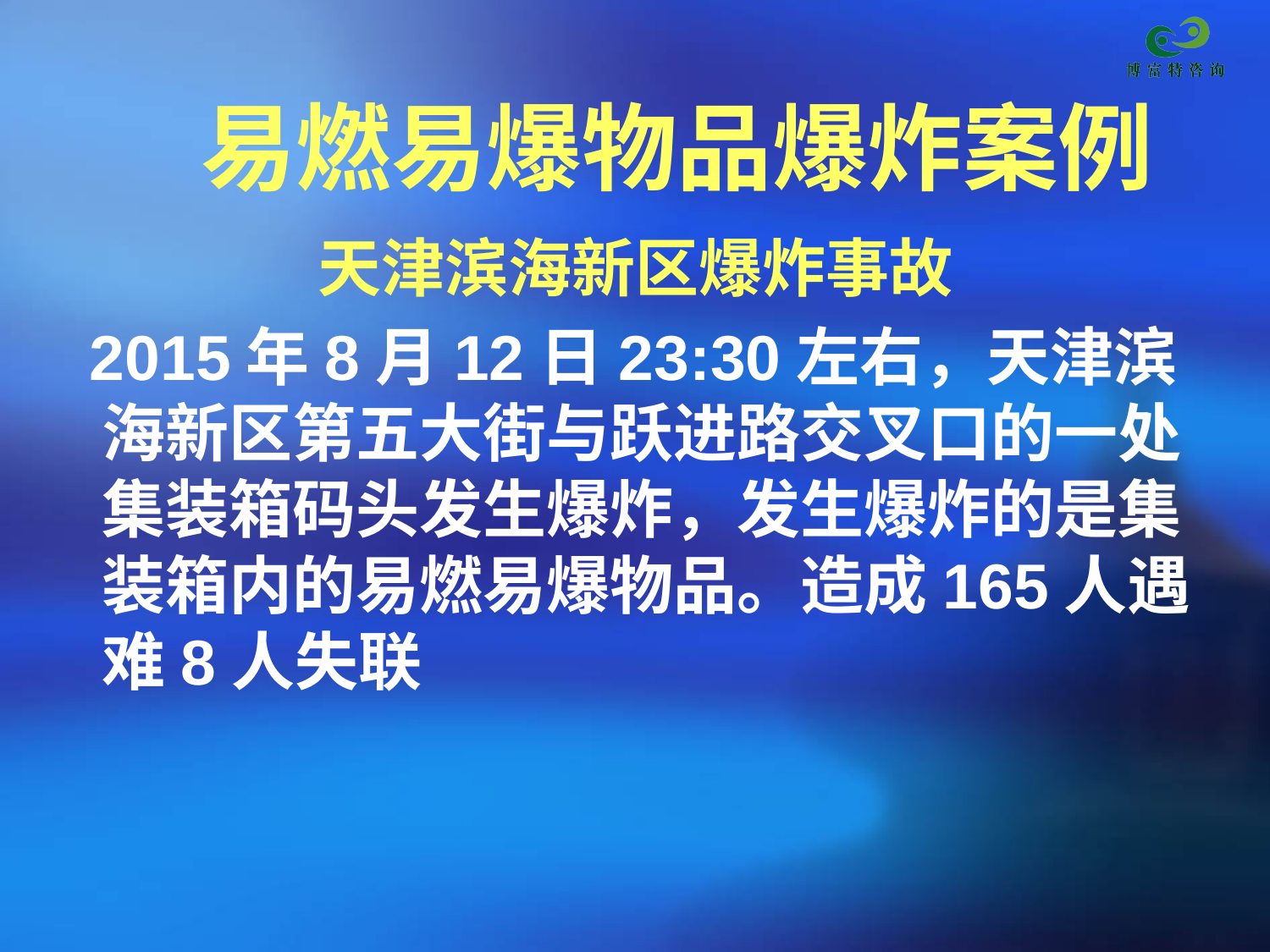

# 易燃易爆物品爆炸案例
天津滨海新区爆炸事故
  2015年8月12日23:30左右，天津滨海新区第五大街与跃进路交叉口的一处集装箱码头发生爆炸，发生爆炸的是集装箱内的易燃易爆物品。造成165人遇难8人失联